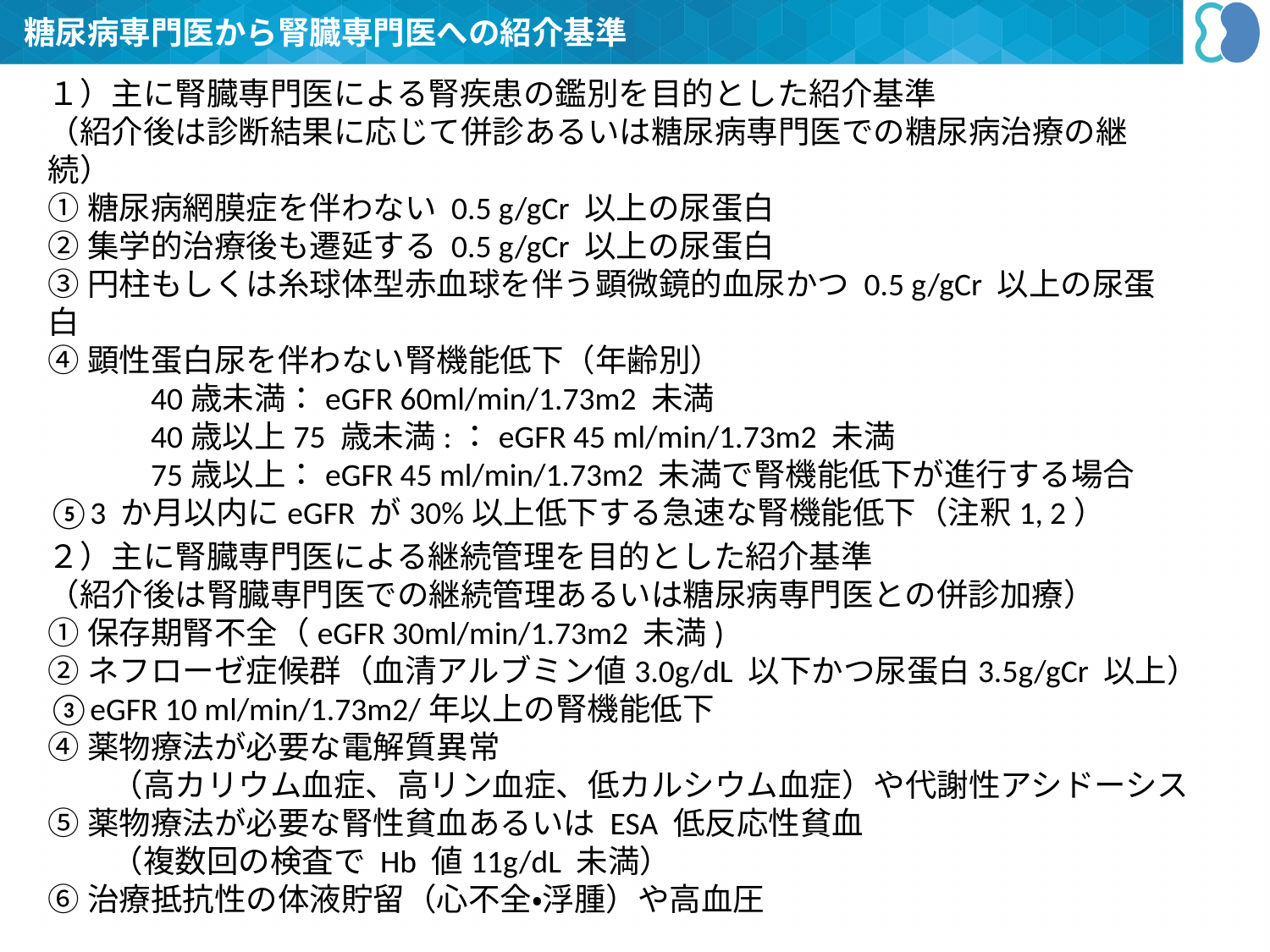

糖尿病専門医から腎臓専門医への紹介基準
１）主に腎臓専門医による腎疾患の鑑別を目的とした紹介基準
（紹介後は診断結果に応じて併診あるいは糖尿病専門医での糖尿病治療の継続）
①糖尿病網膜症を伴わない 0.5 g/gCr 以上の尿蛋白
②集学的治療後も遷延する 0.5 g/gCr 以上の尿蛋白
③円柱もしくは糸球体型赤血球を伴う顕微鏡的血尿かつ 0.5 g/gCr 以上の尿蛋白
④顕性蛋白尿を伴わない腎機能低下（年齢別）
　　　40歳未満：eGFR 60ml/min/1.73m2 未満
　　　40歳以上75 歳未満:：eGFR 45 ml/min/1.73m2 未満
　　　75歳以上：eGFR 45 ml/min/1.73m2 未満で腎機能低下が進行する場合
⑤3 か月以内にeGFR が30%以上低下する急速な腎機能低下（注釈1, 2）
２）主に腎臓専門医による継続管理を目的とした紹介基準
（紹介後は腎臓専門医での継続管理あるいは糖尿病専門医との併診加療）
①保存期腎不全（eGFR 30ml/min/1.73m2 未満)
②ネフローゼ症候群（血清アルブミン値3.0g/dL 以下かつ尿蛋白3.5g/gCr 以上）
③eGFR 10 ml/min/1.73m2/年以上の腎機能低下
④薬物療法が必要な電解質異常
　　（高カリウム血症、高リン血症、低カルシウム血症）や代謝性アシドーシス
⑤薬物療法が必要な腎性貧血あるいは ESA 低反応性貧血
　　（複数回の検査で Hb 値11g/dL 未満）
⑥治療抵抗性の体液貯留（心不全・浮腫）や高血圧